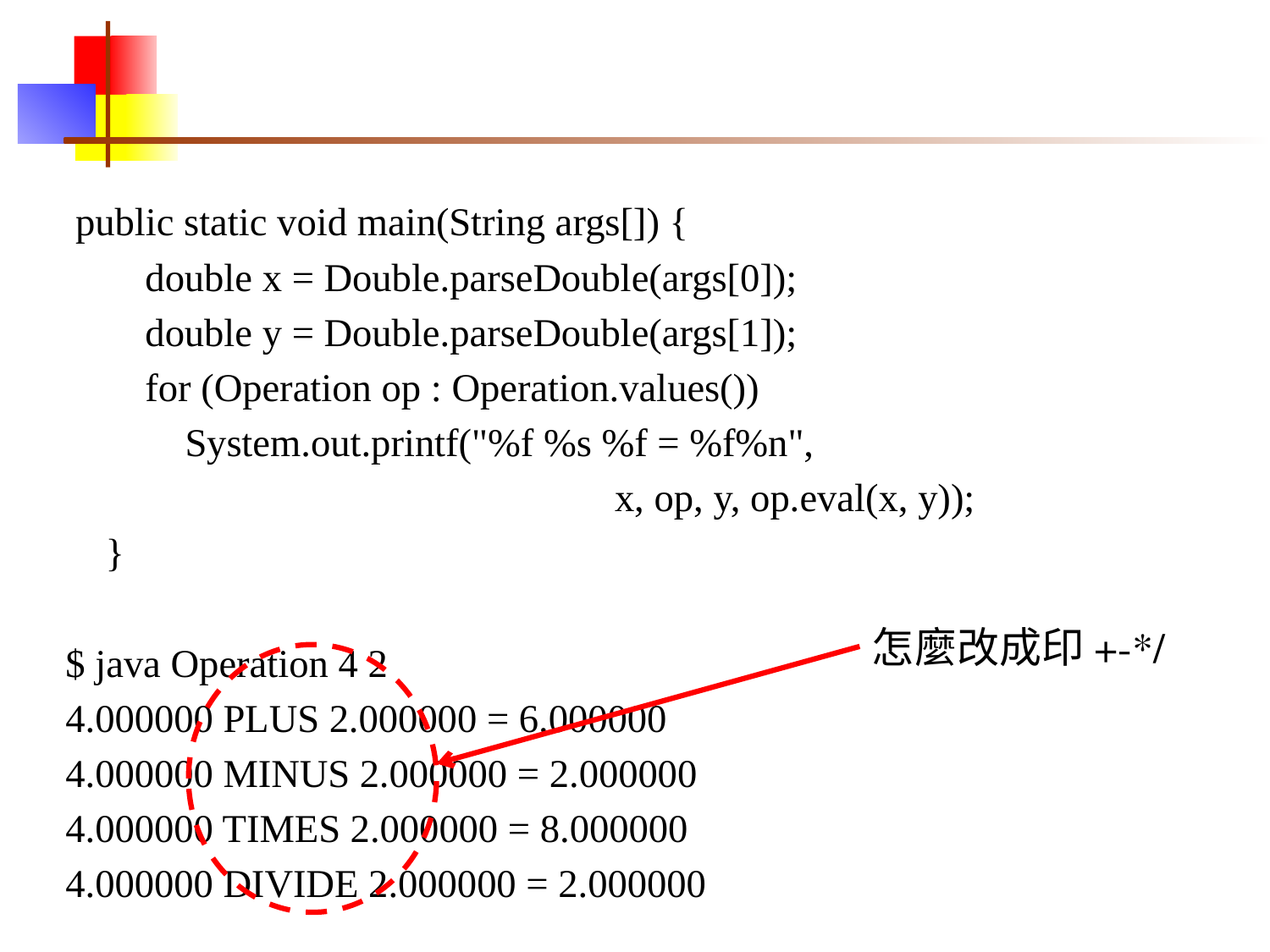

#
 public static void main(String args[]) {
        double x = Double.parseDouble(args[0]);
        double y = Double.parseDouble(args[1]);
        for (Operation op : Operation.values())
            System.out.printf("%f %s %f = %f%n",
						x, op, y, op.eval(x, y));
    }

$ java Operation 4 2
4.000000 PLUS 2.000000 = 6.000000
4.000000 MINUS 2.000000 = 2.000000
4.000000 TIMES 2.000000 = 8.000000
4.000000 DIVIDE 2.000000 = 2.000000
怎麼改成印+-*/